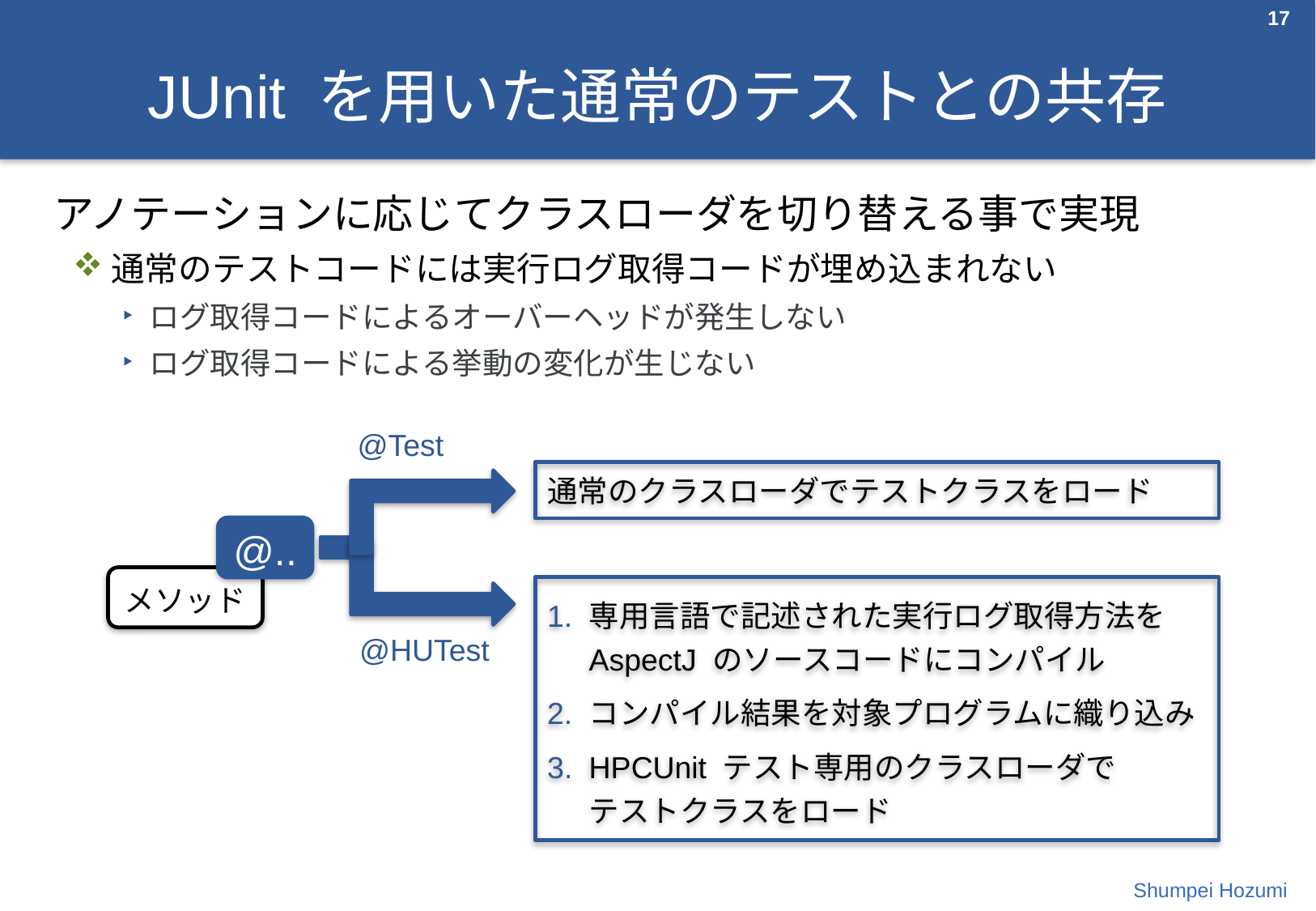

17
# JUnit を用いた通常のテストとの共存
アノテーションに応じてクラスローダを切り替える事で実現
通常のテストコードには実行ログ取得コードが埋め込まれない
ログ取得コードによるオーバーヘッドが発生しない
ログ取得コードによる挙動の変化が生じない

@Test
通常のクラスローダでテストクラスをロード

@..
メソッド
専用言語で記述された実行ログ取得方法を AspectJ のソースコードにコンパイル
コンパイル結果を対象プログラムに織り込み
HPCUnit テスト専用のクラスローダで　　テストクラスをロード
@HUTest
Shumpei Hozumi